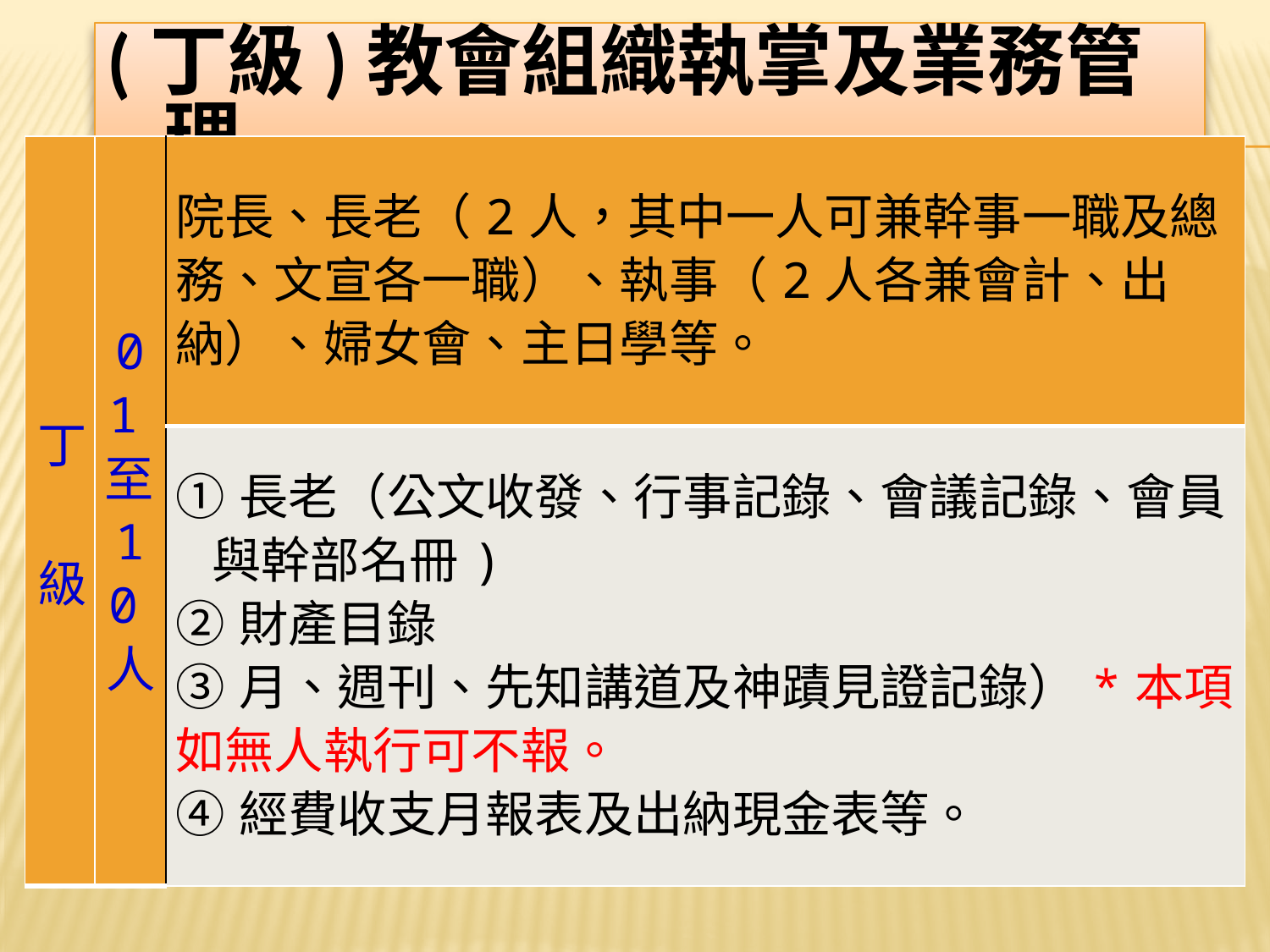

(丁級)教會組織執掌及業務管理
| 丁 級 | 01至10人 | 院長、長老（2人，其中一人可兼幹事一職及總務、文宣各一職）、執事（2人各兼會計、出納）、婦女會、主日學等。 |
| --- | --- | --- |
|  |  | ①長老（公文收發、行事記錄、會議記錄、會員 與幹部名冊) ②財產目錄 ③月、週刊、先知講道及神蹟見證記錄）\*本項如無人執行可不報。 ④經費收支月報表及出納現金表等。 |